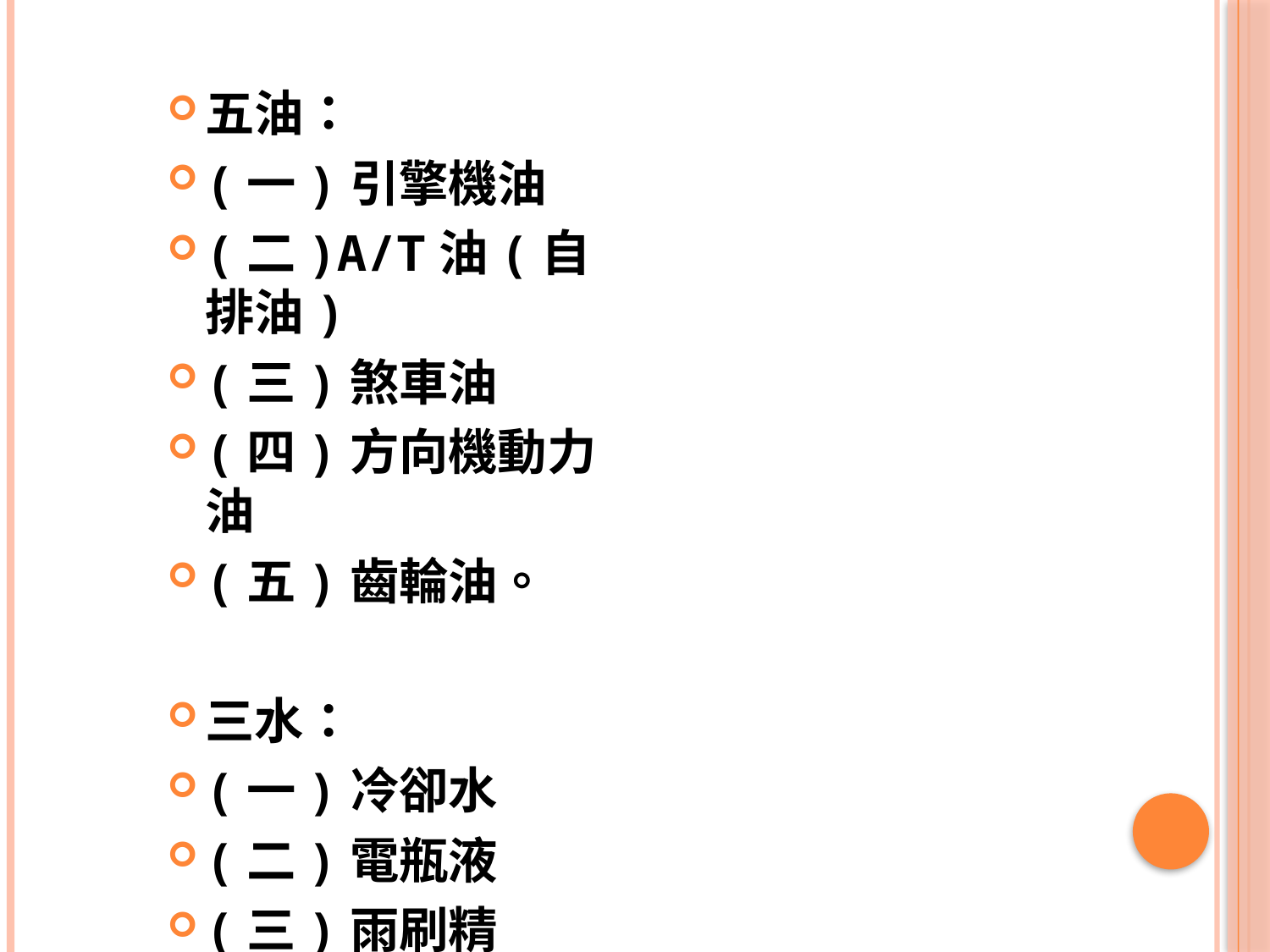

五油：
(一)引擎機油
(二)A/T油(自排油)
(三)煞車油
(四)方向機動力油
(五)齒輪油。

三水：
(一)冷卻水
(二)電瓶液
(三)雨刷精